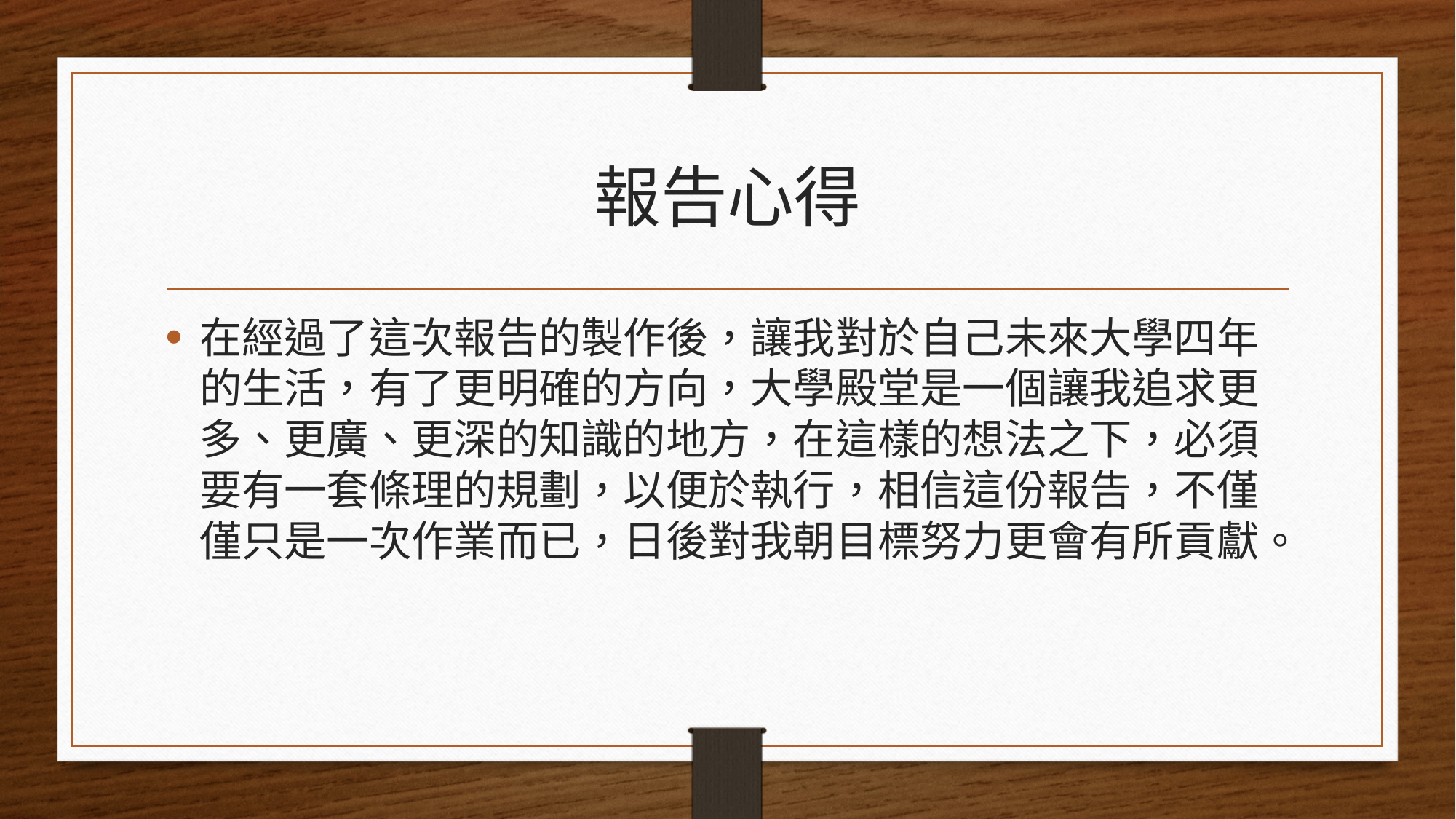

# 報告心得
在經過了這次報告的製作後，讓我對於自己未來大學四年的生活，有了更明確的方向，大學殿堂是一個讓我追求更多、更廣、更深的知識的地方，在這樣的想法之下，必須要有一套條理的規劃，以便於執行，相信這份報告，不僅僅只是一次作業而已，日後對我朝目標努力更會有所貢獻。